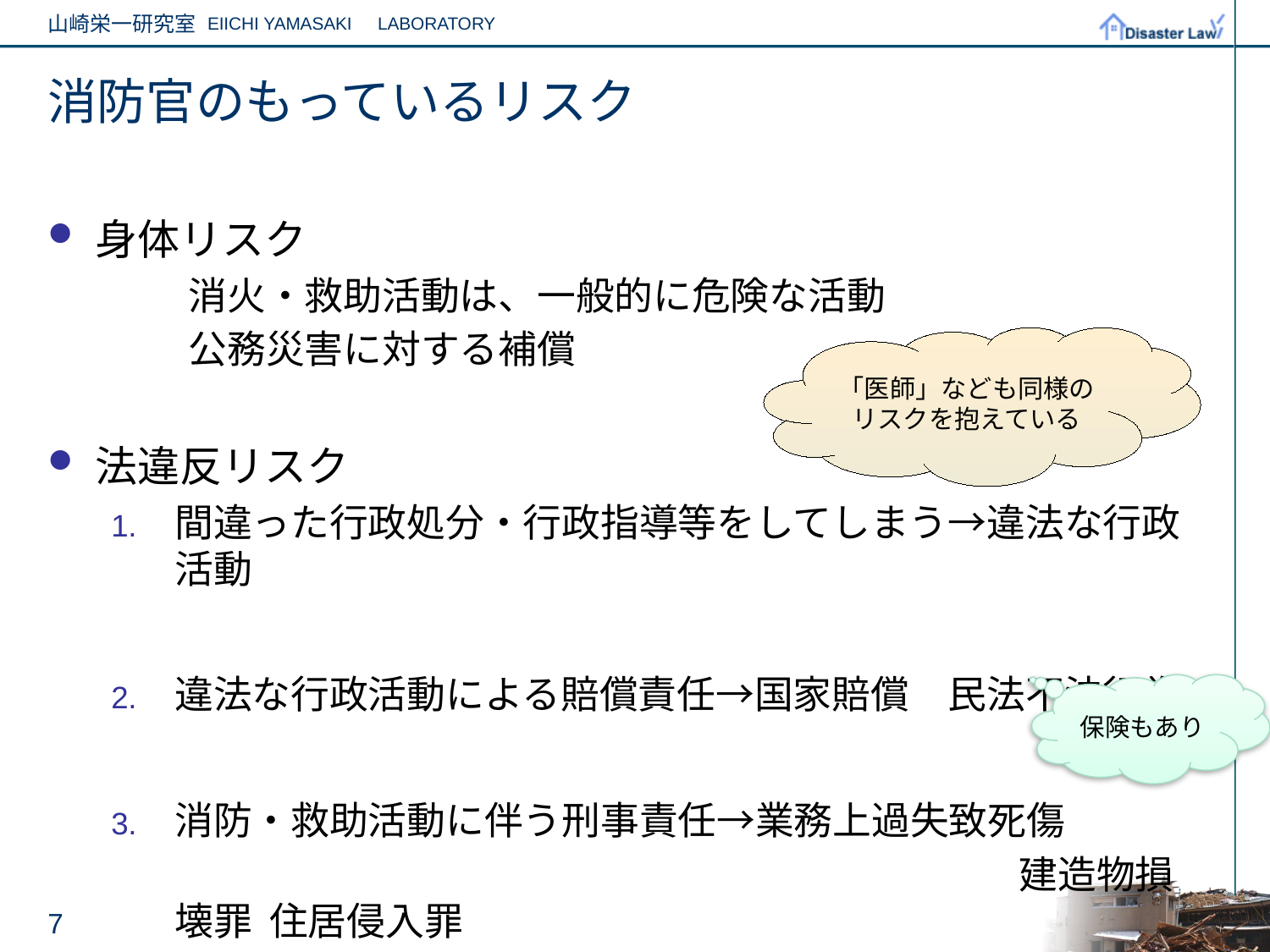

# 消防官のもっているリスク
身体リスク
　　消火・救助活動は、一般的に危険な活動
　　公務災害に対する補償

法違反リスク
間違った行政処分・行政指導等をしてしまう→違法な行政活動

違法な行政活動による賠償責任→国家賠償　民法不法行為

消防・救助活動に伴う刑事責任→業務上過失致死傷
　　　　　　　　　　　　　　　　　　　　　　　  建造物損壊罪  住居侵入罪
「医師」なども同様のリスクを抱えている
保険もあり
7